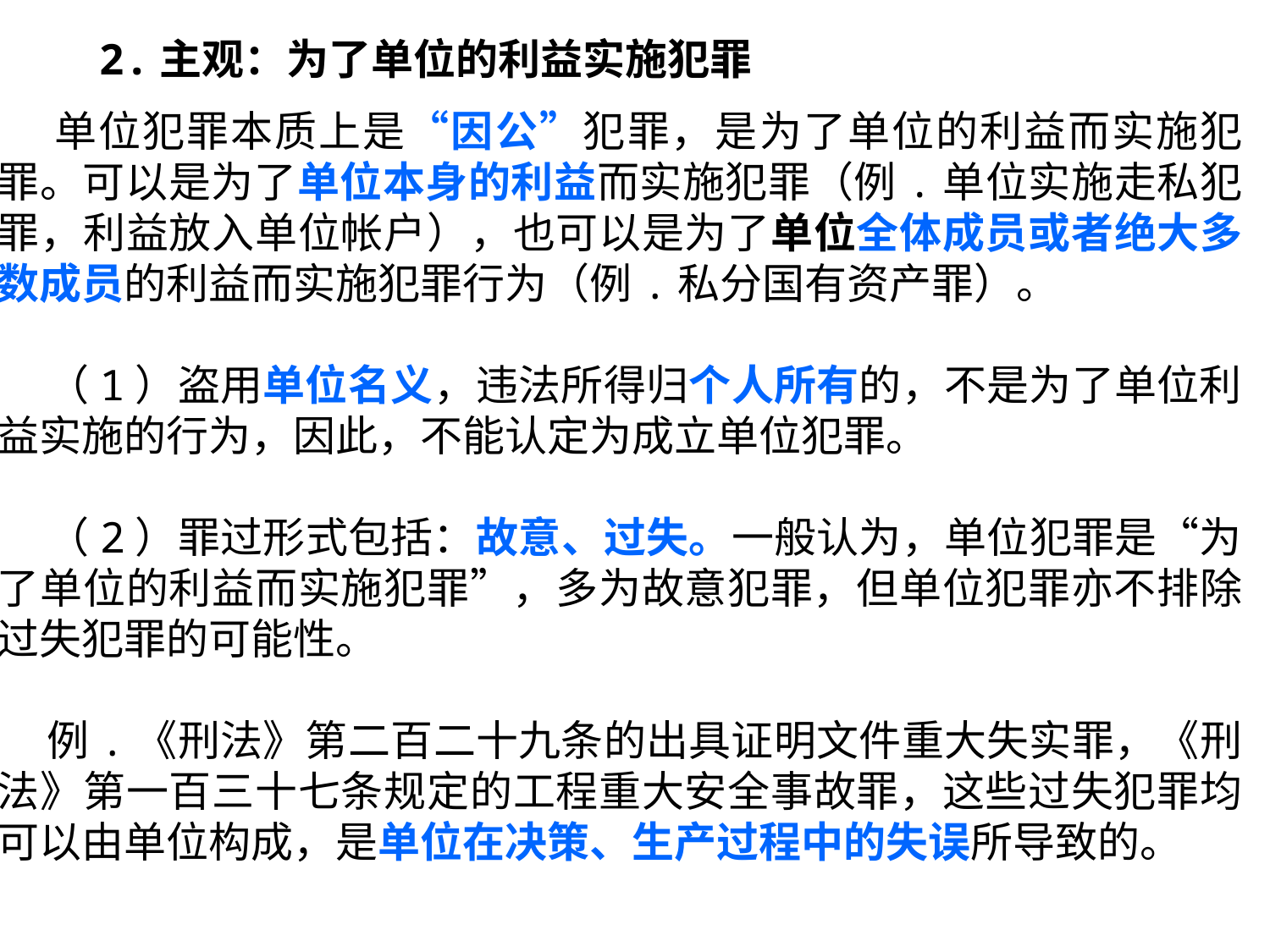

2.主观：为了单位的利益实施犯罪

    单位犯罪本质上是“因公”犯罪，是为了单位的利益而实施犯罪。可以是为了单位本身的利益而实施犯罪（例.单位实施走私犯罪，利益放入单位帐户），也可以是为了单位全体成员或者绝大多数成员的利益而实施犯罪行为（例.私分国有资产罪）。

    （1）盗用单位名义，违法所得归个人所有的，不是为了单位利益实施的行为，因此，不能认定为成立单位犯罪。

    （2）罪过形式包括：故意、过失。一般认为，单位犯罪是“为了单位的利益而实施犯罪”，多为故意犯罪，但单位犯罪亦不排除过失犯罪的可能性。

    例.《刑法》第二百二十九条的出具证明文件重大失实罪，《刑法》第一百三十七条规定的工程重大安全事故罪，这些过失犯罪均可以由单位构成，是单位在决策、生产过程中的失误所导致的。